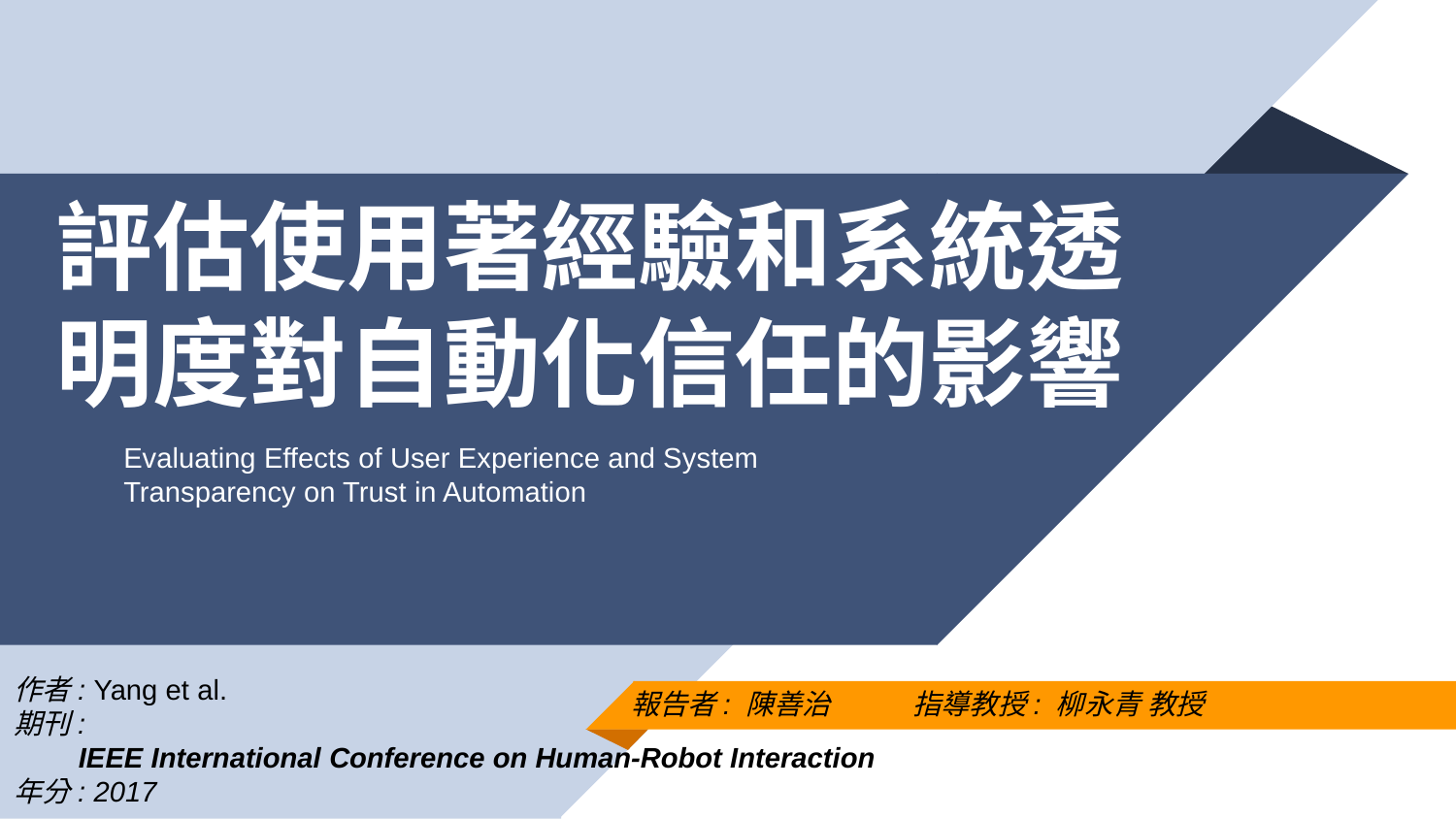

# 評估使用著經驗和系統透明度對自動化信任的影響
Evaluating Effects of User Experience and System Transparency on Trust in Automation
作者: Yang et al.
期刊:
        IEEE International Conference on Human-Robot Interaction
年分: 2017
報告者: 陳善治             指導教授: 柳永青 教授